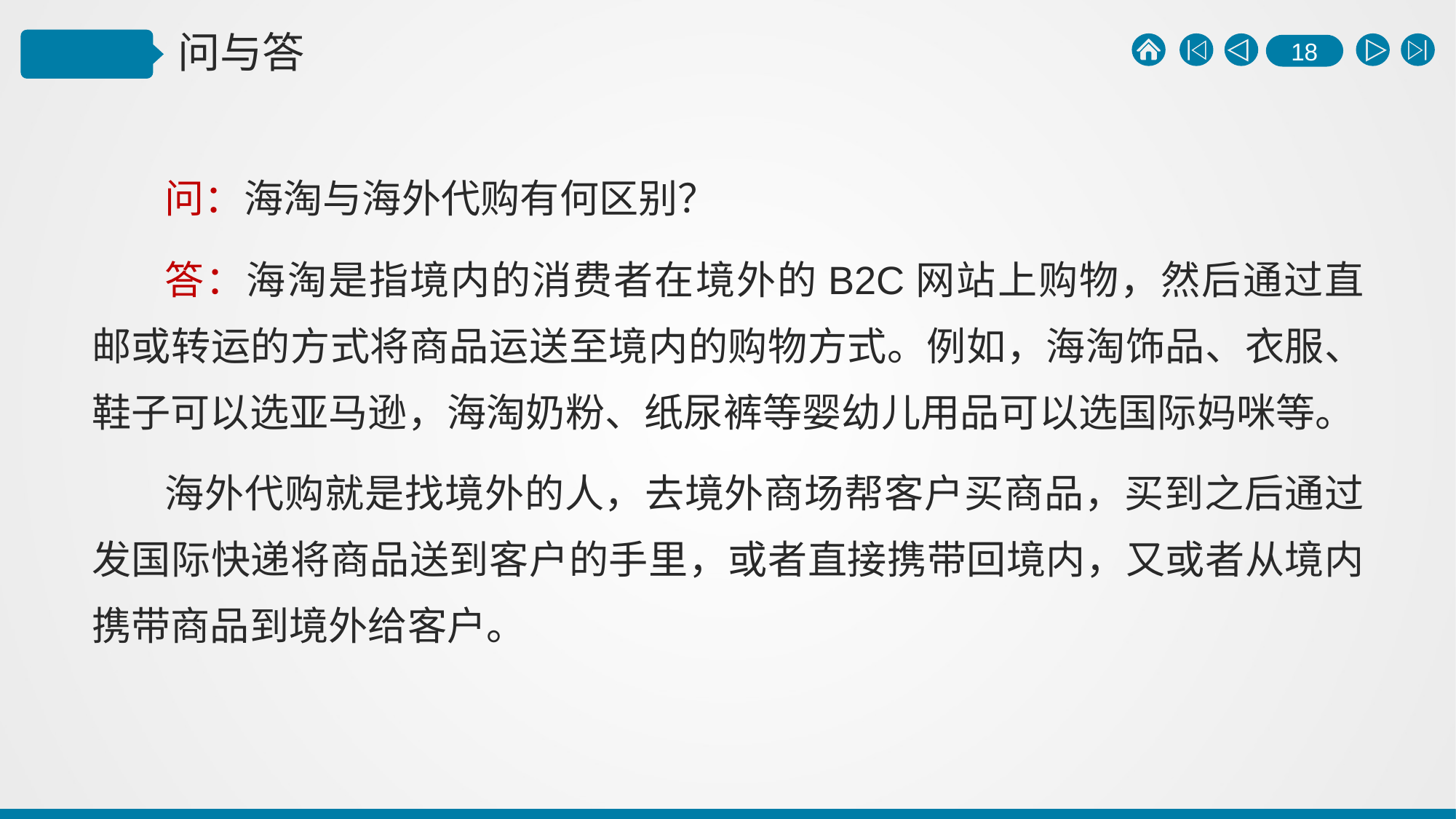

问：海淘与海外代购有何区别？
答：海淘是指境内的消费者在境外的B2C网站上购物，然后通过直邮或转运的方式将商品运送至境内的购物方式。例如，海淘饰品、衣服、鞋子可以选亚马逊，海淘奶粉、纸尿裤等婴幼儿用品可以选国际妈咪等。
海外代购就是找境外的人，去境外商场帮客户买商品，买到之后通过发国际快递将商品送到客户的手里，或者直接携带回境内，又或者从境内携带商品到境外给客户。